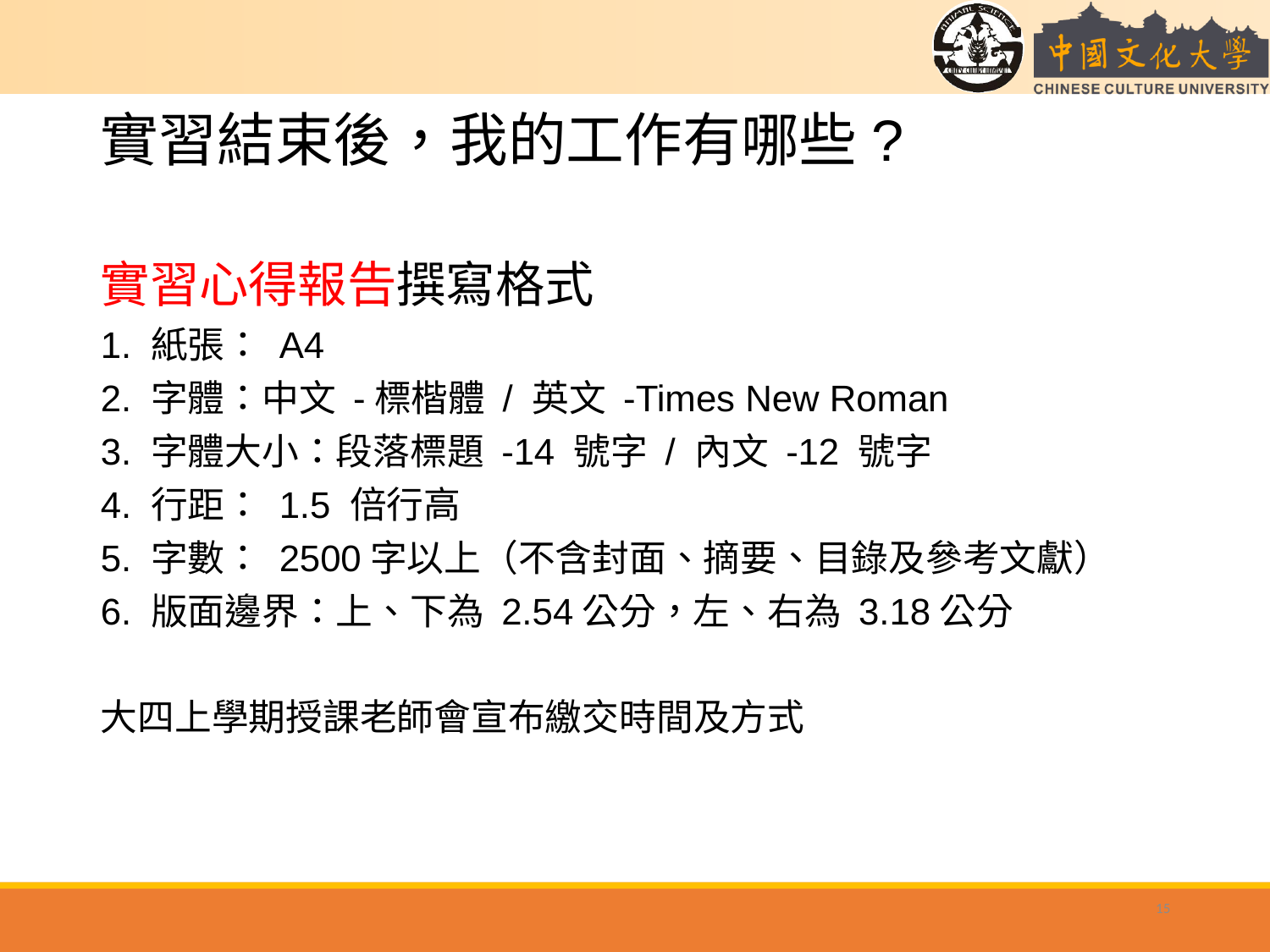

# 實習結束後，我的工作有哪些?
實習心得報告撰寫格式
1. 紙張： A4
2. 字體：中文 -標楷體 / 英文 -Times New Roman
3. 字體大小：段落標題 -14 號字 / 內文 -12 號字
4. 行距： 1.5 倍行高
5. 字數： 2500字以上（不含封面、摘要、目錄及參考文獻）
6. 版面邊界：上、下為 2.54公分，左、右為 3.18公分

大四上學期授課老師會宣布繳交時間及方式
15